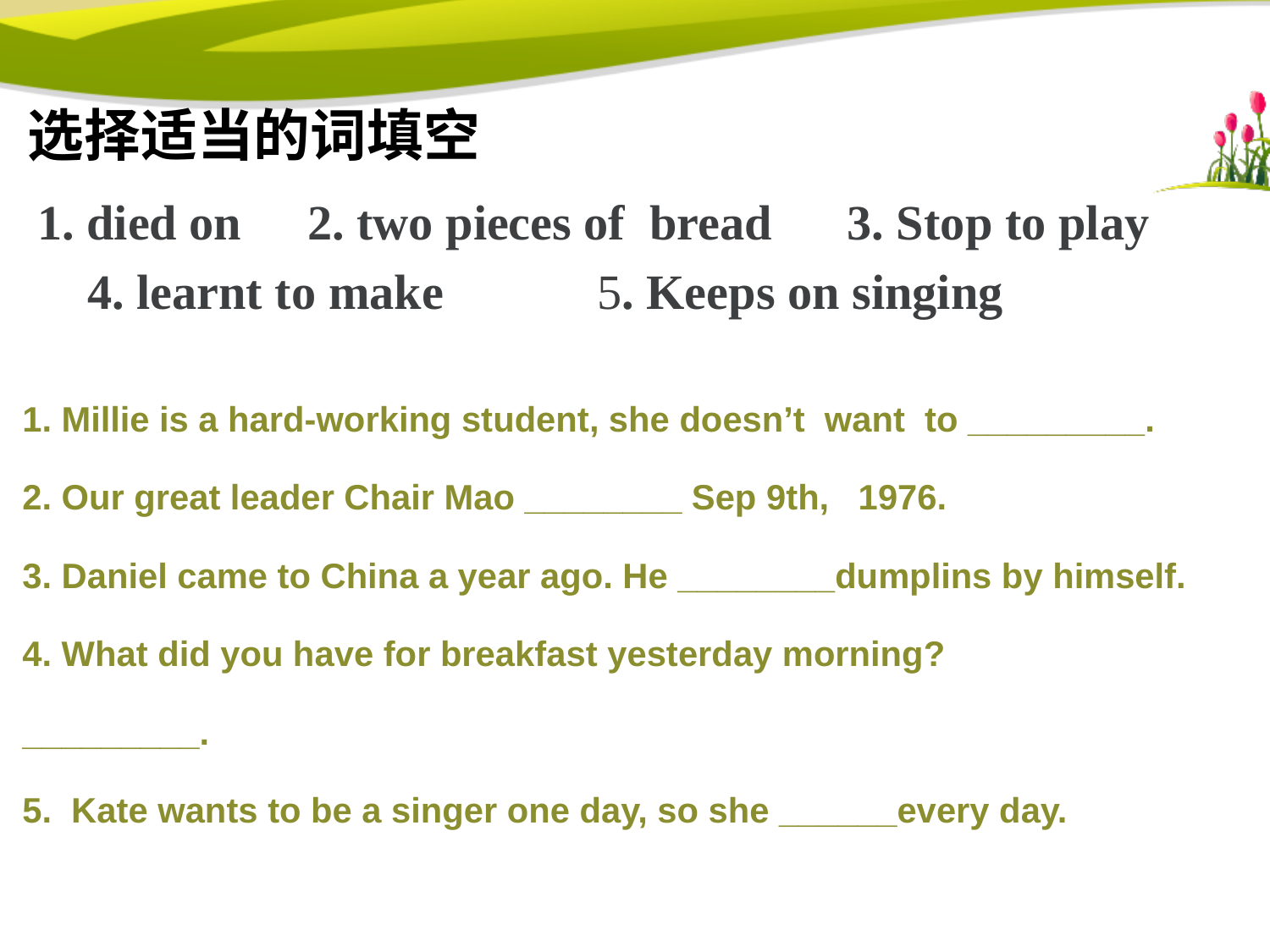

# 选择适当的词填空
1. died on
2. two pieces of  bread
3. Stop to play
4. learnt to make
5. Keeps on singing
1. Millie is a hard-working student, she doesn’t  want  to _________.
2. Our great leader Chair Mao ________ Sep 9th,   1976.
3. Daniel came to China a year ago. He ________dumplins by himself.
4. What did you have for breakfast yesterday morning?
_________.
5.  Kate wants to be a singer one day, so she ______every day.